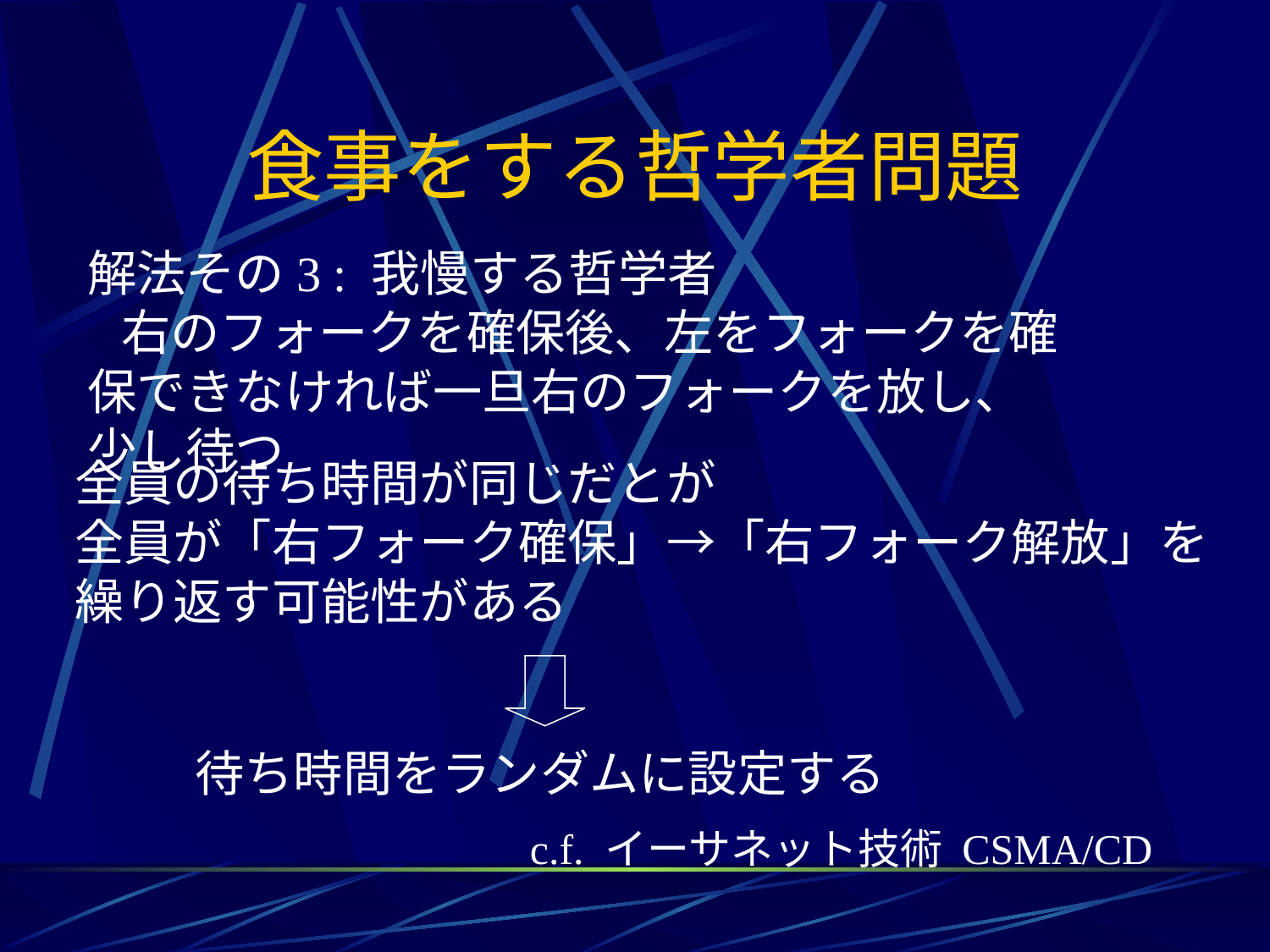

# 食事をする哲学者問題
解法その3 : 我慢する哲学者
  右のフォークを確保後、左をフォークを確保できなければ一旦右のフォークを放し、少し待つ
全員の待ち時間が同じだとが
全員が「右フォーク確保」→「右フォーク解放」を
繰り返す可能性がある

待ち時間をランダムに設定する
c.f. イーサネット技術 CSMA/CD